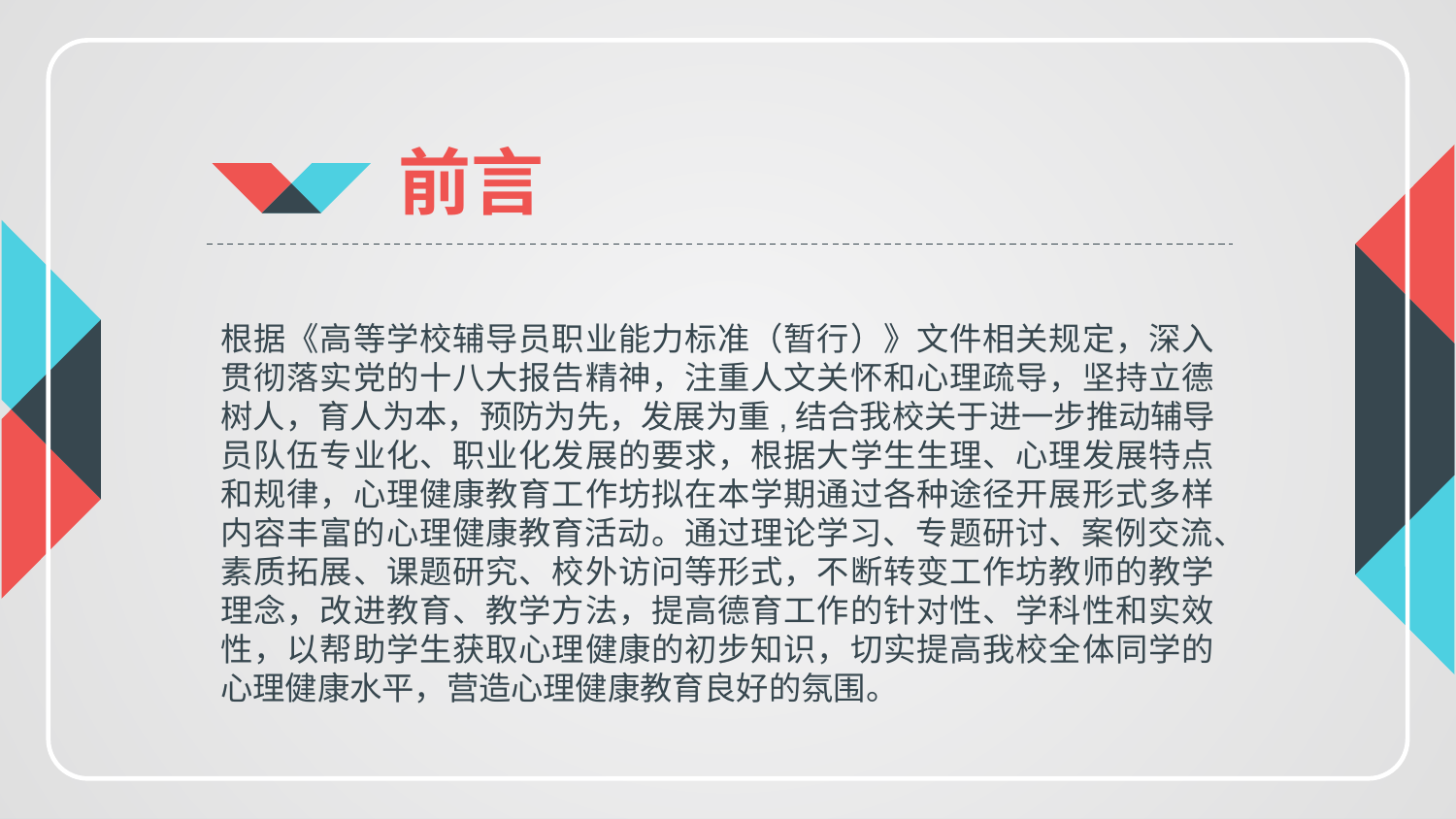

前言

根据《高等学校辅导员职业能力标准（暂行）》文件相关规定，深入贯彻落实党的十八大报告精神，注重人文关怀和心理疏导，坚持立德树人，育人为本，预防为先，发展为重,结合我校关于进一步推动辅导员队伍专业化、职业化发展的要求，根据大学生生理、心理发展特点和规律，心理健康教育工作坊拟在本学期通过各种途径开展形式多样内容丰富的心理健康教育活动。通过理论学习、专题研讨、案例交流、素质拓展、课题研究、校外访问等形式，不断转变工作坊教师的教学理念，改进教育、教学方法，提高德育工作的针对性、学科性和实效性，以帮助学生获取心理健康的初步知识，切实提高我校全体同学的心理健康水平，营造心理健康教育良好的氛围。